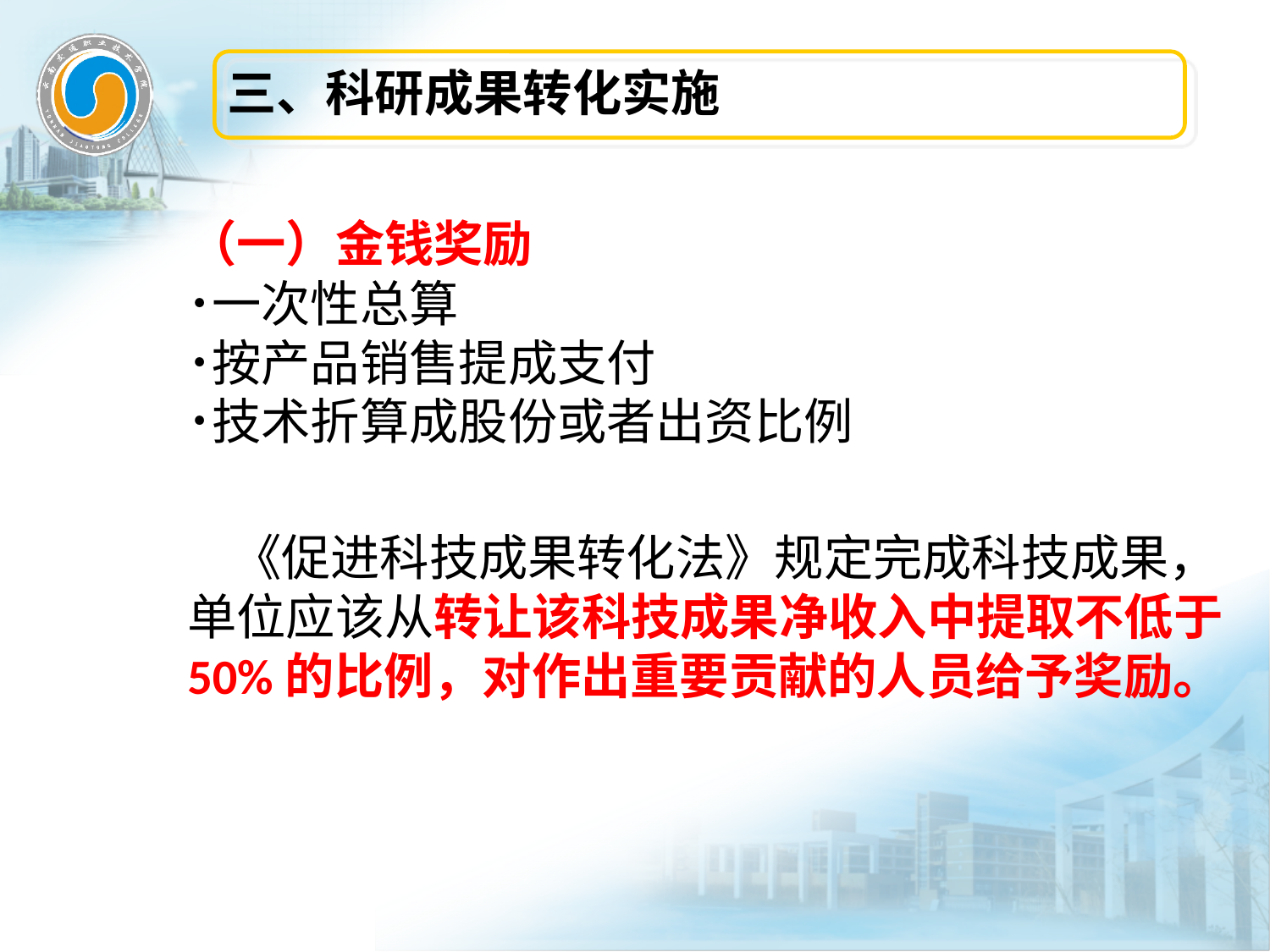

三、科研成果转化实施
（一）金钱奖励
˙一次性总算
˙按产品销售提成支付
˙技术折算成股份或者出资比例
   《促进科技成果转化法》规定完成科技成果，单位应该从转让该科技成果净收入中提取不低于50%的比例，对作出重要贡献的人员给予奖励。